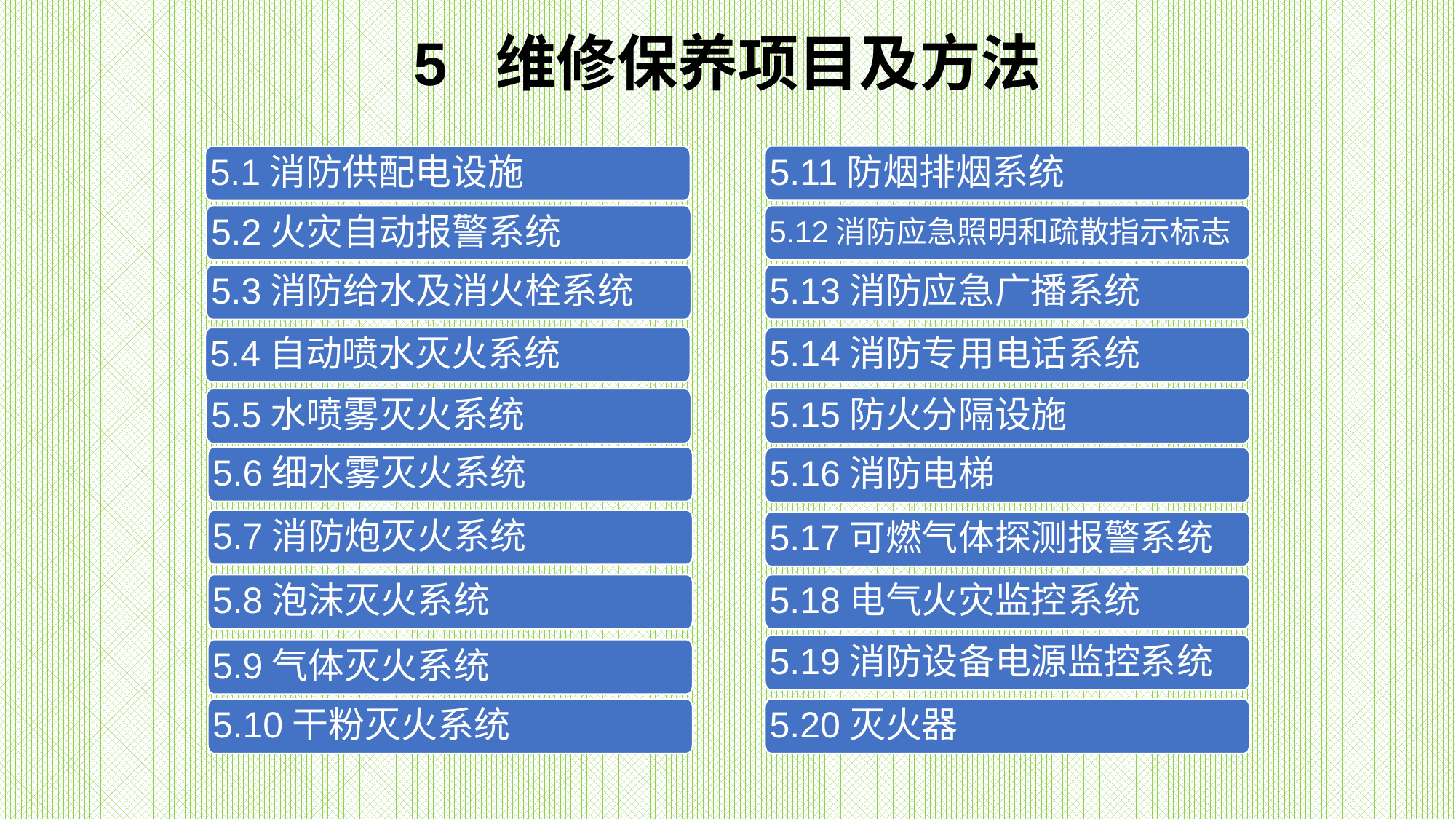

5  维修保养项目及方法
5.11防烟排烟系统
5.1消防供配电设施
5.2火灾自动报警系统
5.12消防应急照明和疏散指示标志
5.13消防应急广播系统
5.3消防给水及消火栓系统
5.4自动喷水灭火系统
5.14消防专用电话系统
5.5水喷雾灭火系统
5.15防火分隔设施
5.6细水雾灭火系统
5.16消防电梯
5.7消防炮灭火系统
5.17可燃气体探测报警系统
5.8泡沫灭火系统
5.18电气火灾监控系统
5.19消防设备电源监控系统
5.9气体灭火系统
5.10干粉灭火系统
5.20灭火器